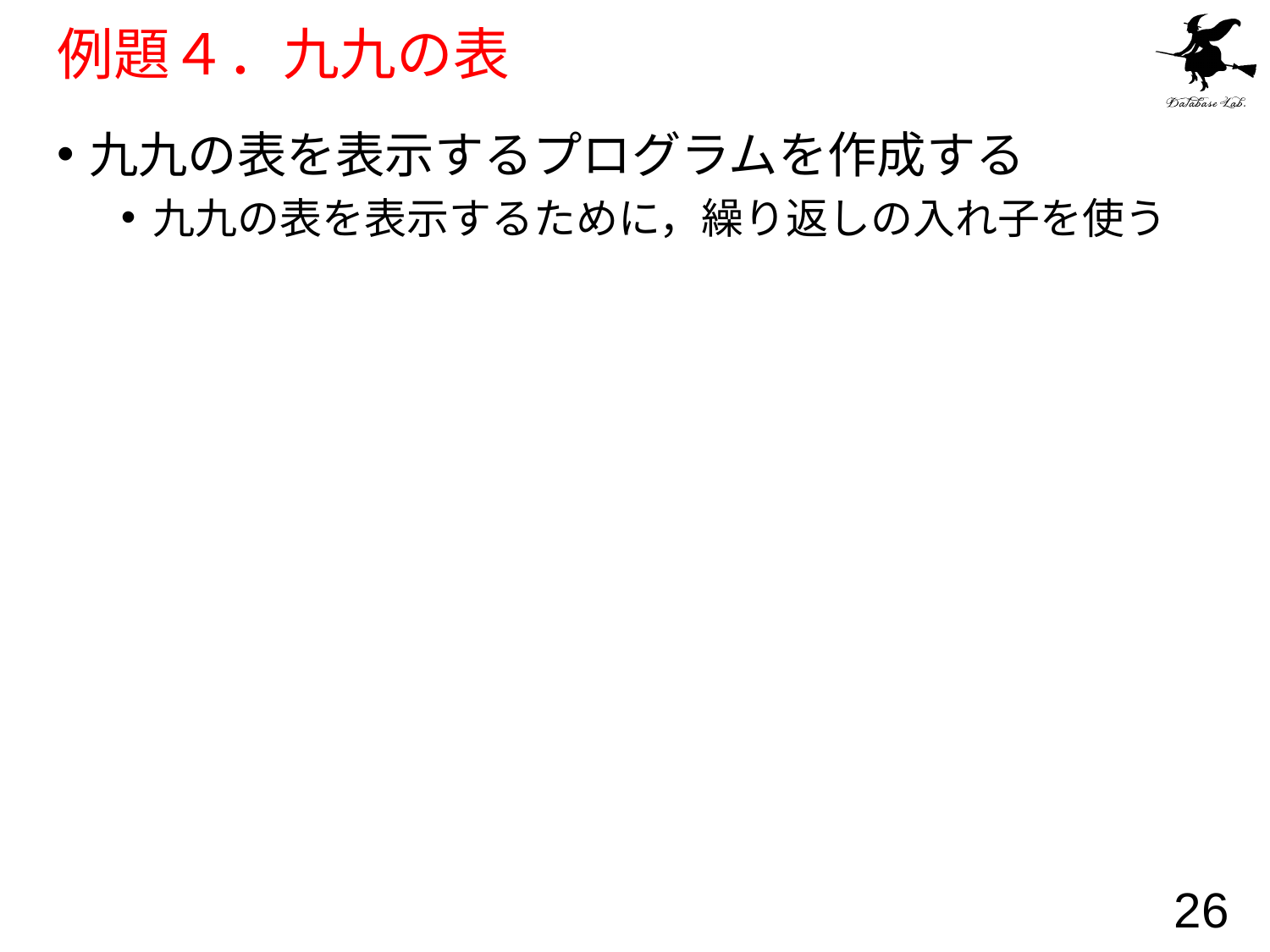

# 例題４．九九の表
九九の表を表示するプログラムを作成する
九九の表を表示するために，繰り返しの入れ子を使う
26